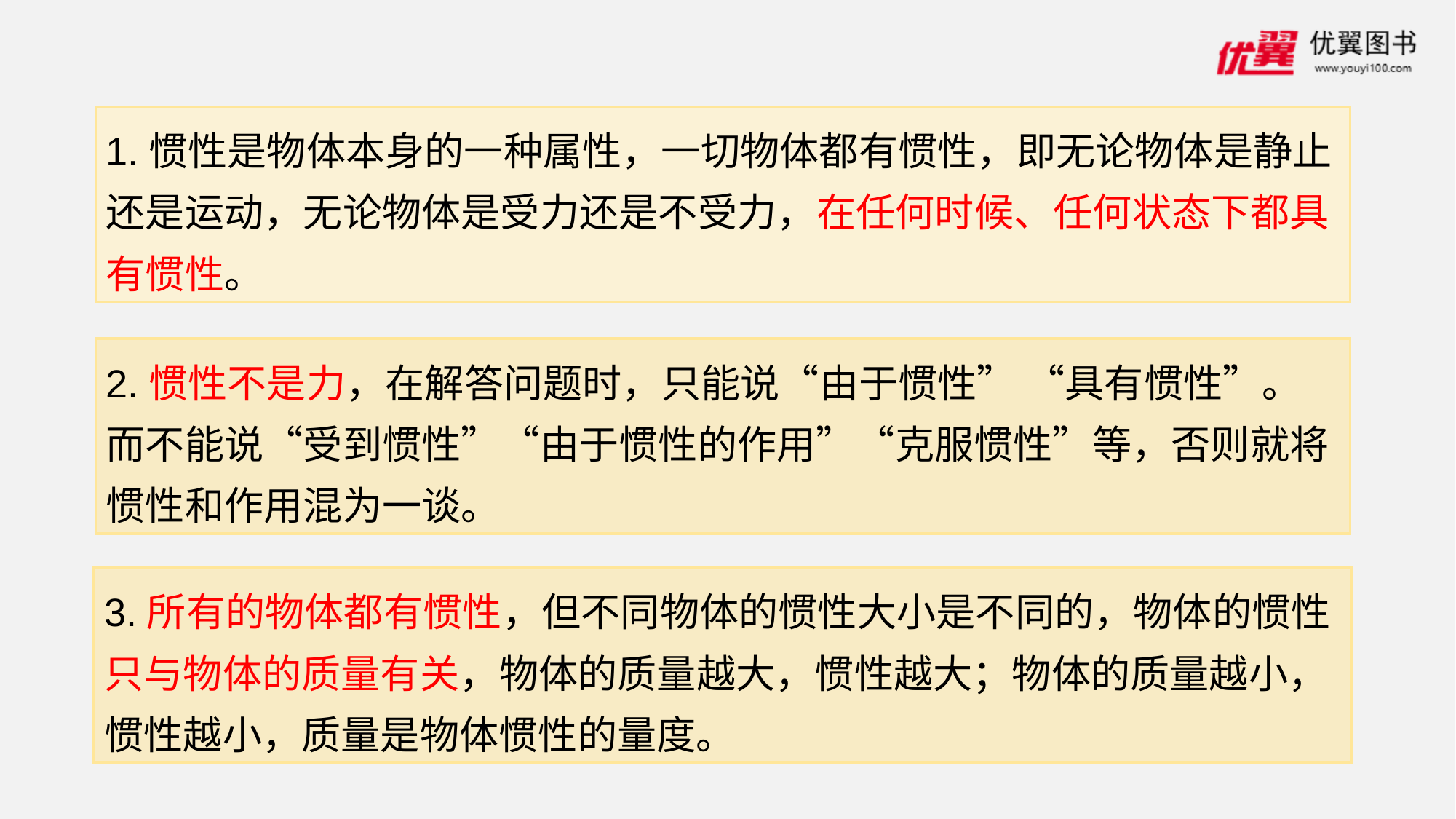

1.惯性是物体本身的一种属性，一切物体都有惯性，即无论物体是静止还是运动，无论物体是受力还是不受力，在任何时候、任何状态下都具有惯性。
2.惯性不是力，在解答问题时，只能说“由于惯性” “具有惯性”。而不能说“受到惯性”“由于惯性的作用”“克服惯性”等，否则就将惯性和作用混为一谈。
3.所有的物体都有惯性，但不同物体的惯性大小是不同的，物体的惯性只与物体的质量有关，物体的质量越大，惯性越大；物体的质量越小，惯性越小，质量是物体惯性的量度。